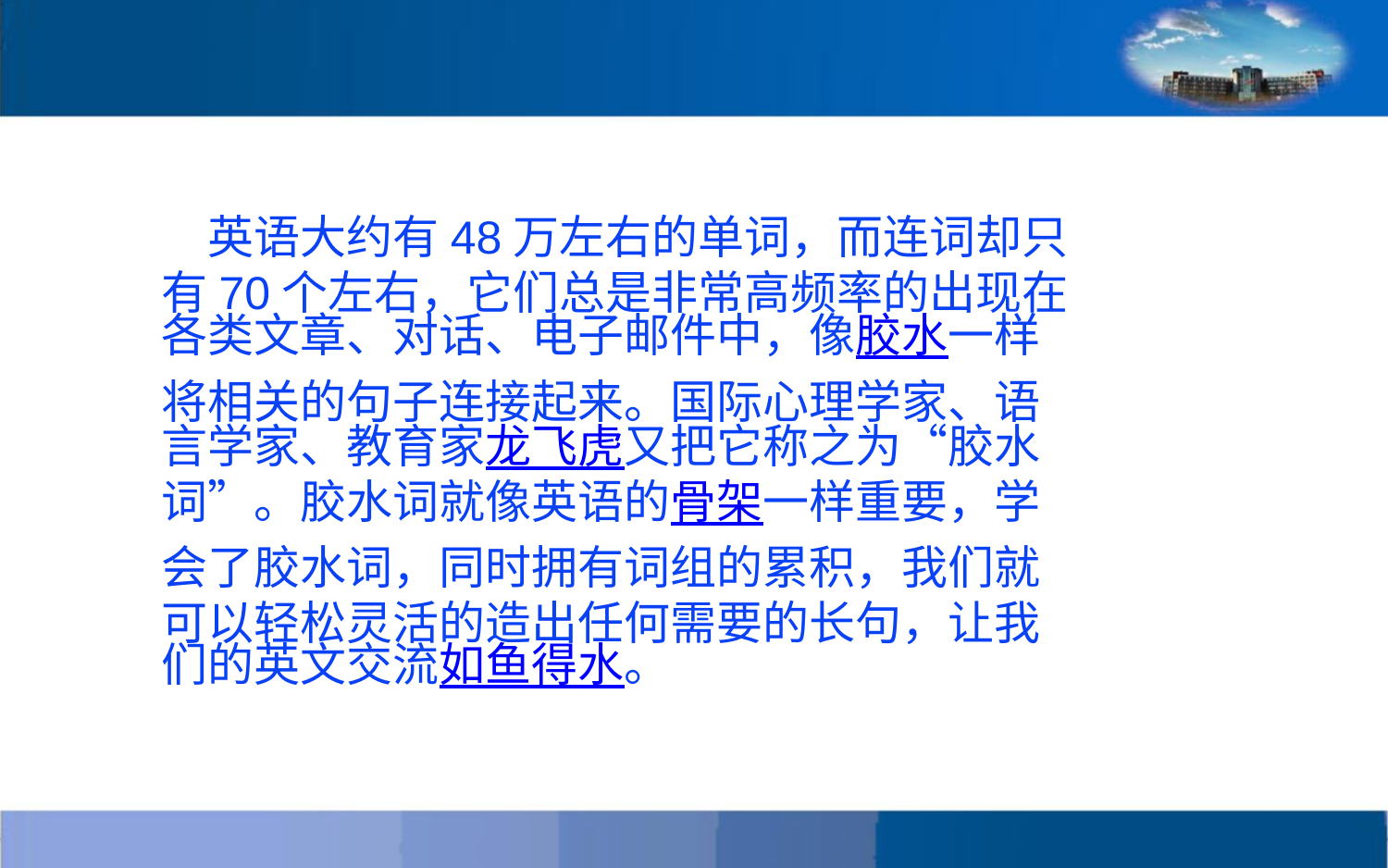

英语大约有48万左右的单词，而连词却只
有70个左右，它们总是非常高频率的出现在
各类文章、对话、电子邮件中，像胶水一样
将相关的句子连接起来。国际心理学家、语
言学家、教育家龙飞虎又把它称之为“胶水
词”。胶水词就像英语的骨架一样重要，学
会了胶水词，同时拥有词组的累积，我们就
可以轻松灵活的造出任何需要的长句，让我
们的英文交流如鱼得水。